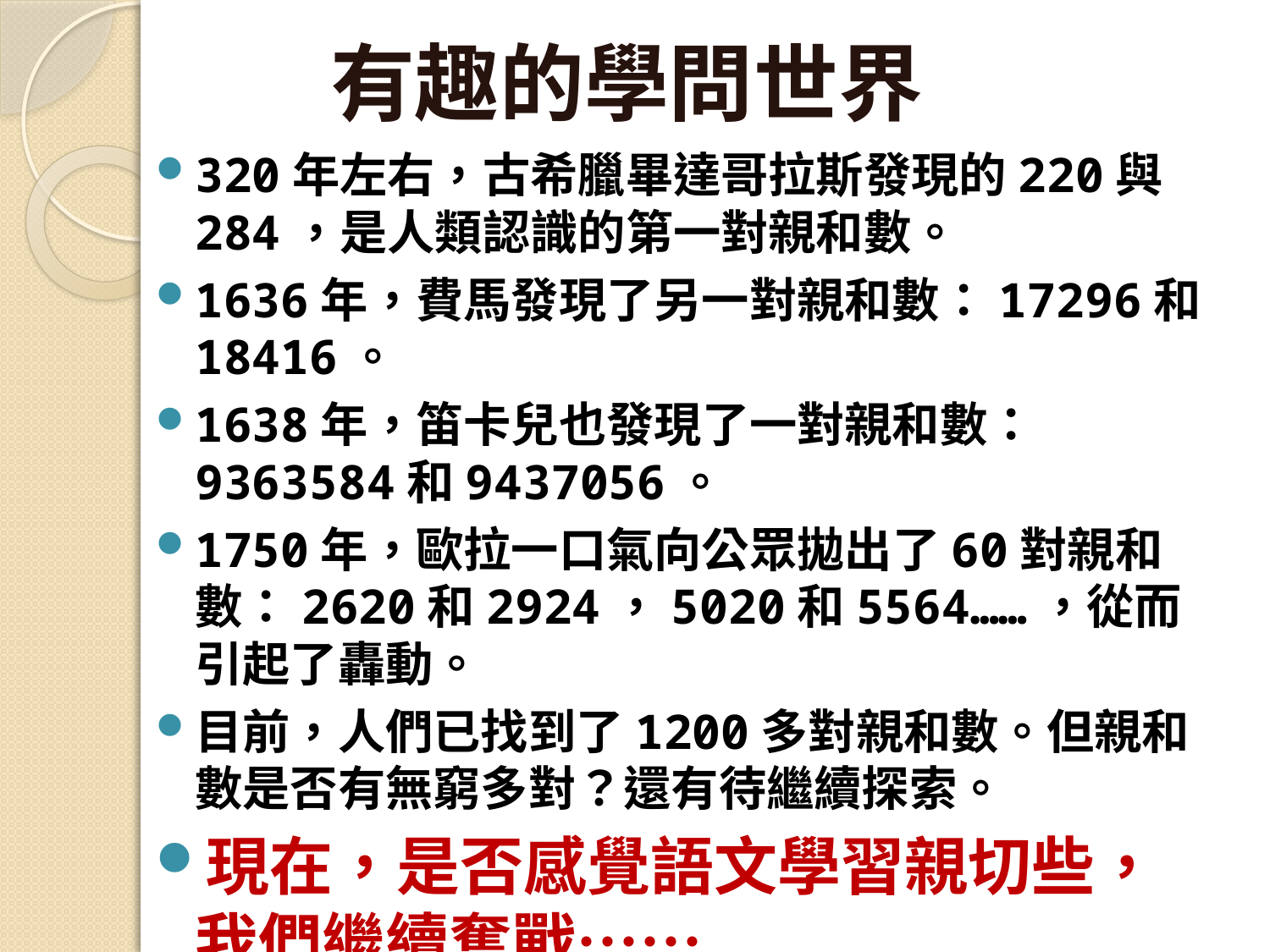

# 有趣的學問世界
320年左右，古希臘畢達哥拉斯發現的220與284，是人類認識的第一對親和數。
1636年，費馬發現了另一對親和數：17296和18416。
1638年，笛卡兒也發現了一對親和數：9363584和9437056。
1750年，歐拉一口氣向公眾拋出了60對親和數：2620和2924，5020和5564……，從而引起了轟動。
目前，人們已找到了1200多對親和數。但親和數是否有無窮多對？還有待繼續探索。
現在，是否感覺語文學習親切些，我們繼續奮戰……